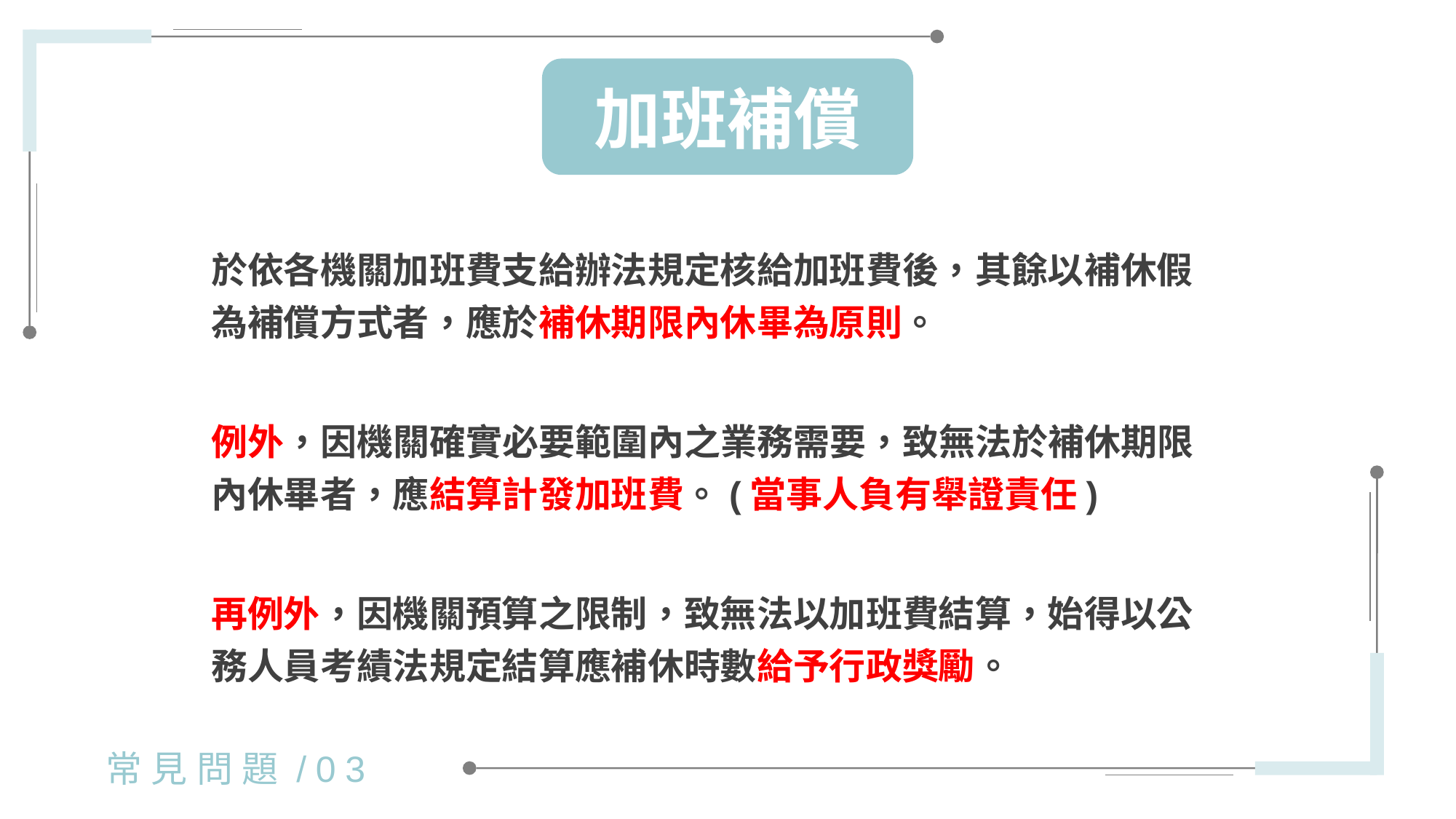

加班補償
於依各機關加班費支給辦法規定核給加班費後，其餘以補休假為補償方式者，應於補休期限內休畢為原則。

例外，因機關確實必要範圍內之業務需要，致無法於補休期限內休畢者，應結算計發加班費。(當事人負有舉證責任)

再例外，因機關預算之限制，致無法以加班費結算，始得以公務人員考績法規定結算應補休時數給予行政獎勵。

常見問題/03